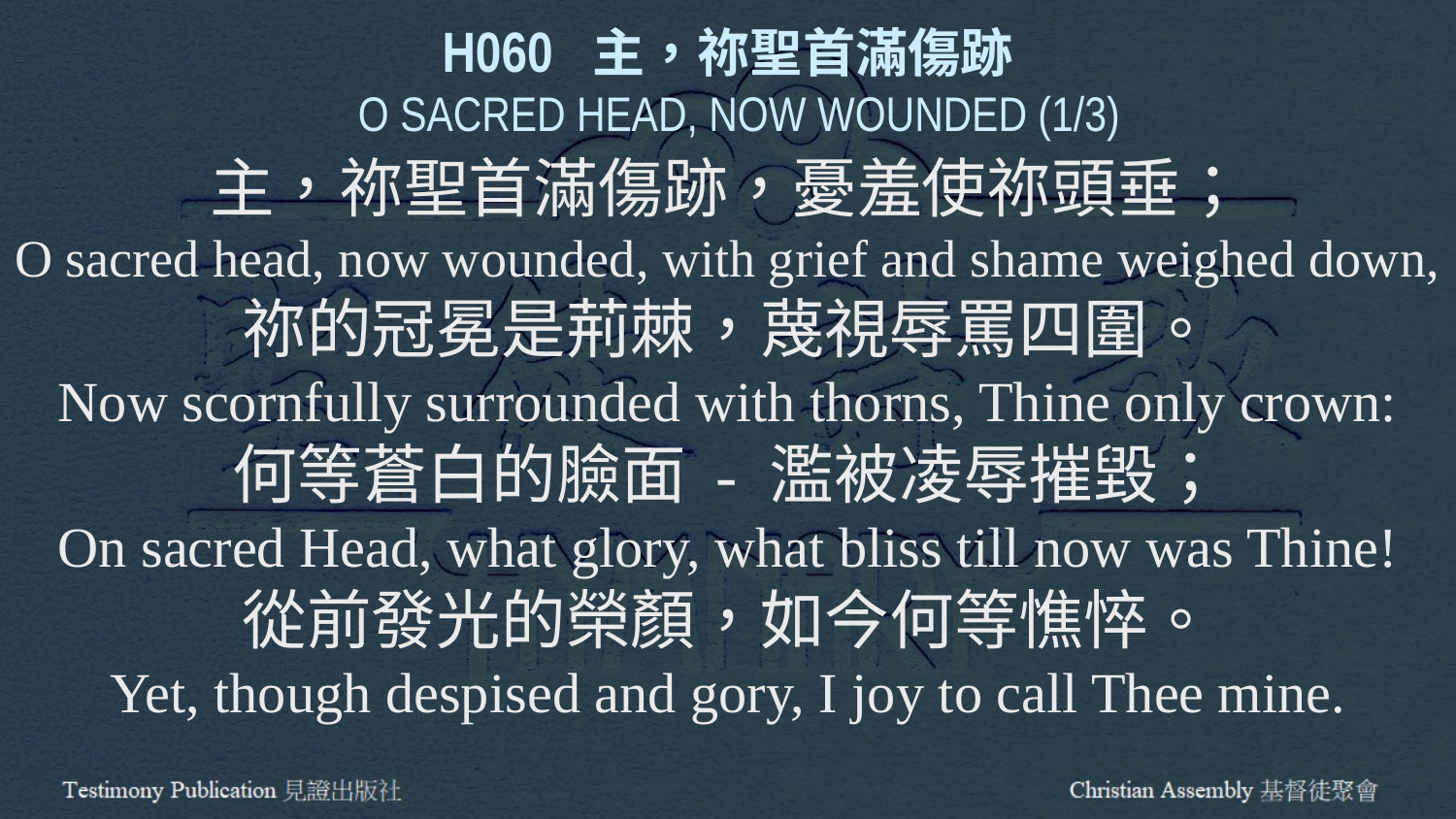

H060  主，祢聖首滿傷跡
 O SACRED HEAD, NOW WOUNDED (1/3)
主，祢聖首滿傷跡，憂羞使祢頭垂；
O sacred head, now wounded, with grief and shame weighed down,
祢的冠冕是荊棘，蔑視辱罵四圍。
Now scornfully surrounded with thorns, Thine only crown:
何等蒼白的臉面 - 濫被凌辱摧毀；
On sacred Head, what glory, what bliss till now was Thine!
從前發光的榮顏，如今何等憔悴。
Yet, though despised and gory, I joy to call Thee mine.